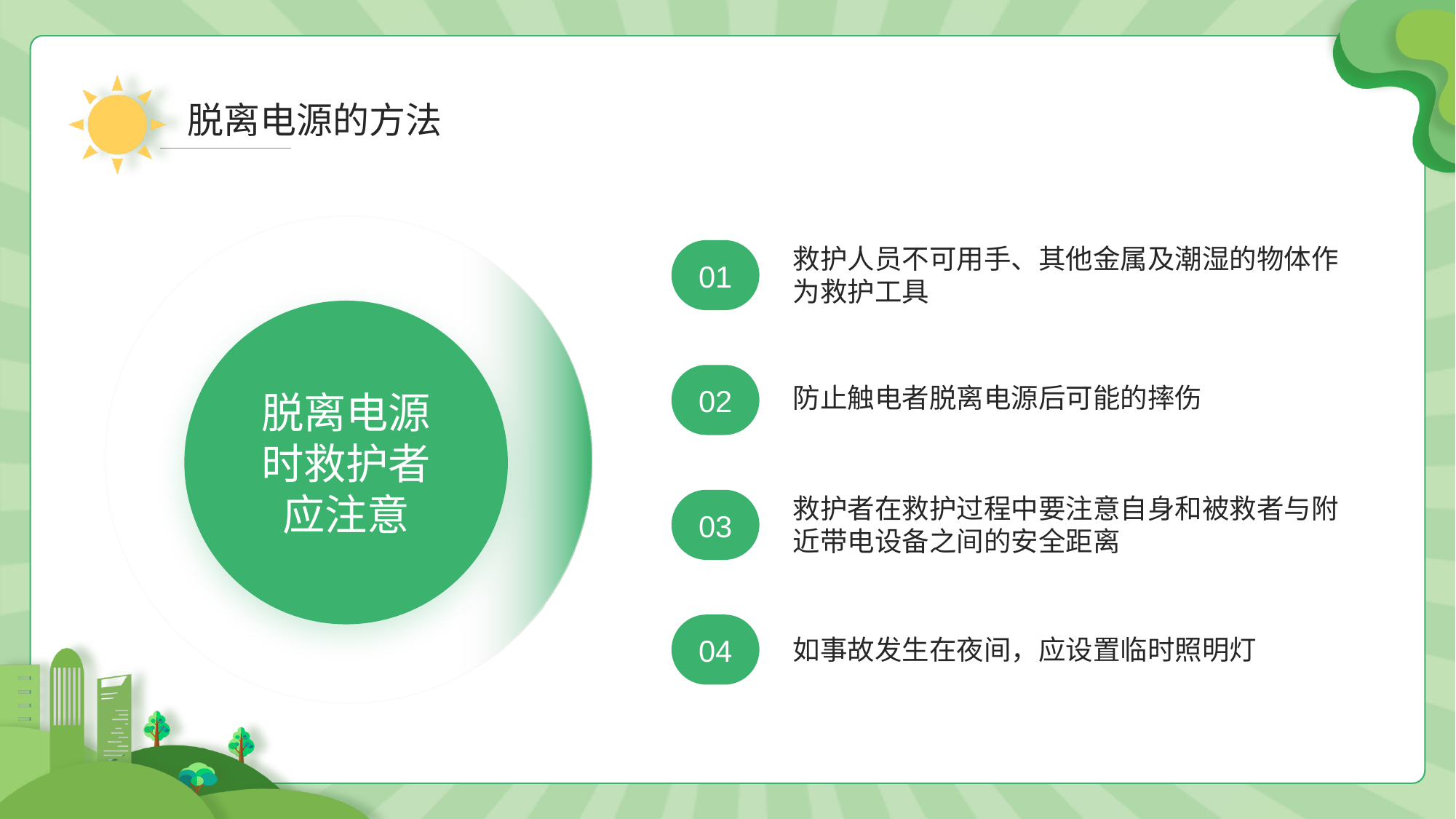

脱离电源的方法

脱离电源
时救护者
应注意
救护人员不可用手、其他金属及潮湿的物体作为救护工具
01
02
防止触电者脱离电源后可能的摔伤
救护者在救护过程中要注意自身和被救者与附近带电设备之间的安全距离
03
04
如事故发生在夜间，应设置临时照明灯